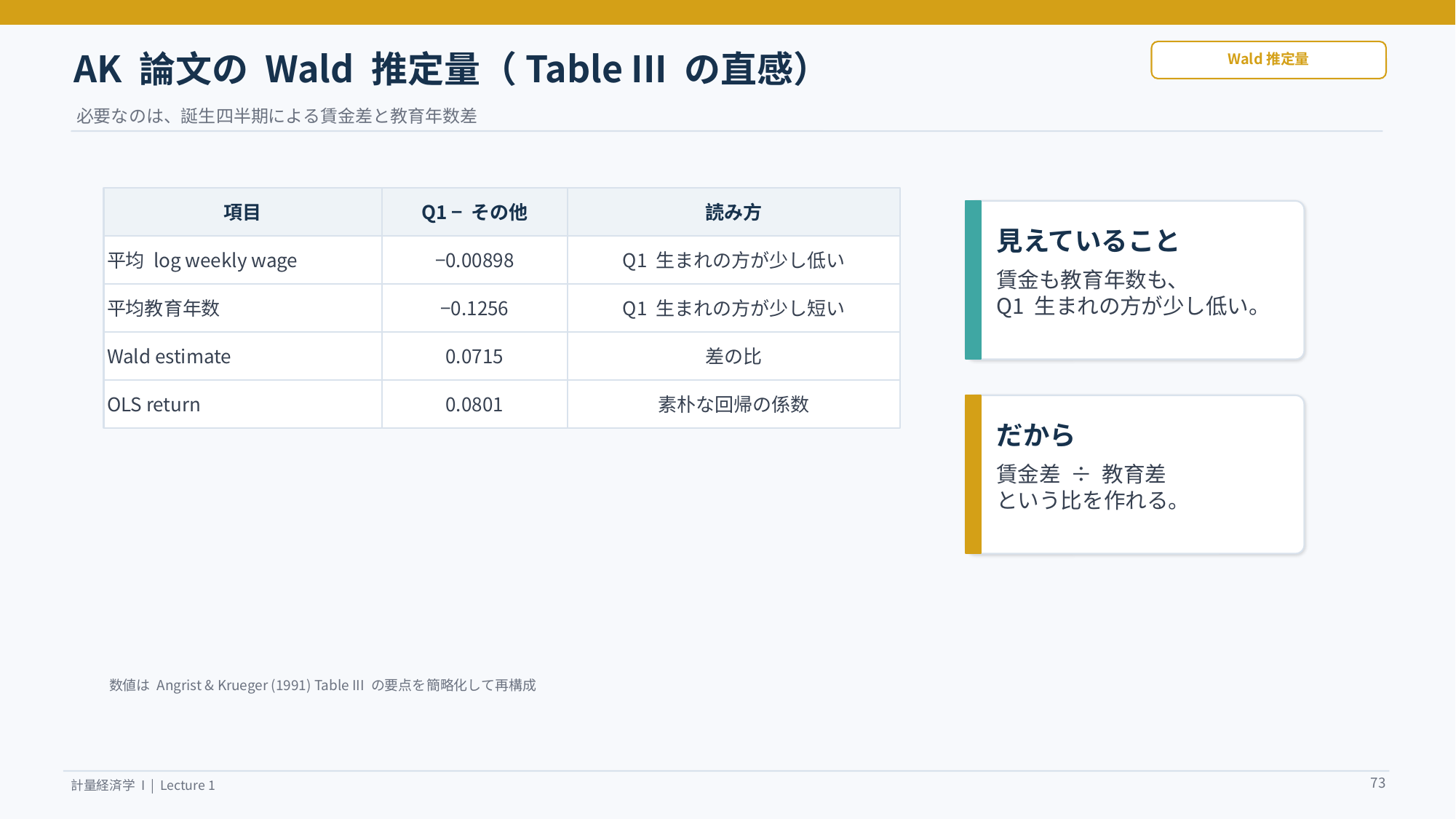

AK 論文の Wald 推定量（Table III の直感）

Wald推定量
必要なのは、誕生四半期による賃金差と教育年数差

項目
Q1 − その他
読み方

見えていること

平均 log weekly wage
−0.00898
Q1 生まれの方が少し低い
賃金も教育年数も、
Q1 生まれの方が少し低い。

平均教育年数
−0.1256
Q1 生まれの方が少し短い

Wald estimate
0.0715
差の比

OLS return
0.0801
素朴な回帰の係数

だから
賃金差 ÷ 教育差
という比を作れる。
数値は Angrist & Krueger (1991) Table III の要点を簡略化して再構成

73
計量経済学 I  |  Lecture 1